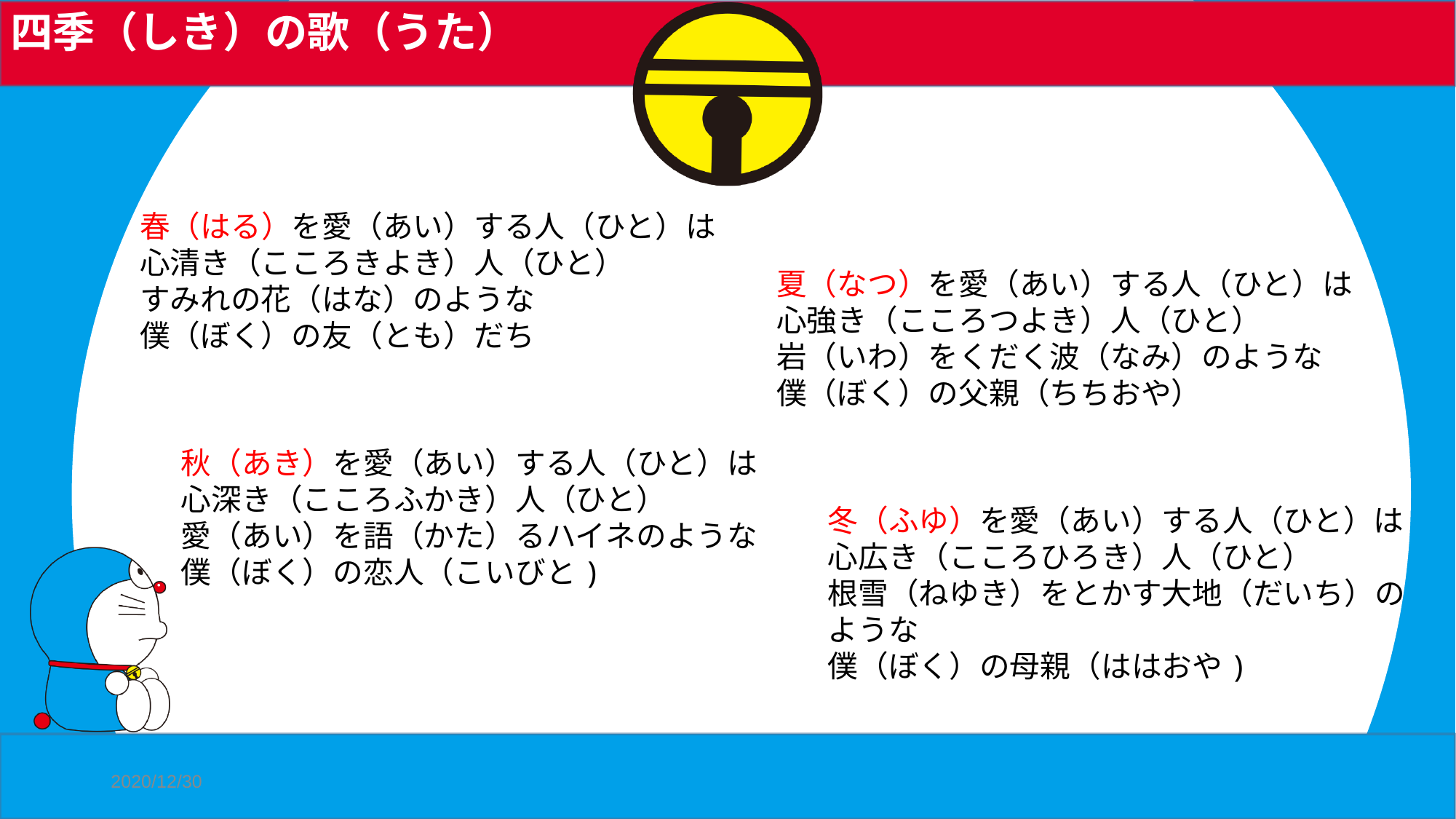

四季（しき）の歌（うた）
春（はる）を愛（あい）する人（ひと）は
心清き（こころきよき）人（ひと）
すみれの花（はな）のような
僕（ぼく）の友（とも）だち

夏（なつ）を愛（あい）する人（ひと）は
心強き（こころつよき）人（ひと）
岩（いわ）をくだく波（なみ）のような
僕（ぼく）の父親（ちちおや）

秋（あき）を愛（あい）する人（ひと）は
心深き（こころふかき）人（ひと）
愛（あい）を語（かた）るハイネのような
僕（ぼく）の恋人（こいびと)

冬（ふゆ）を愛（あい）する人（ひと）は
心広き（こころひろき）人（ひと）
根雪（ねゆき）をとかす大地（だいち）のような
僕（ぼく）の母親（ははおや)

2020/12/30